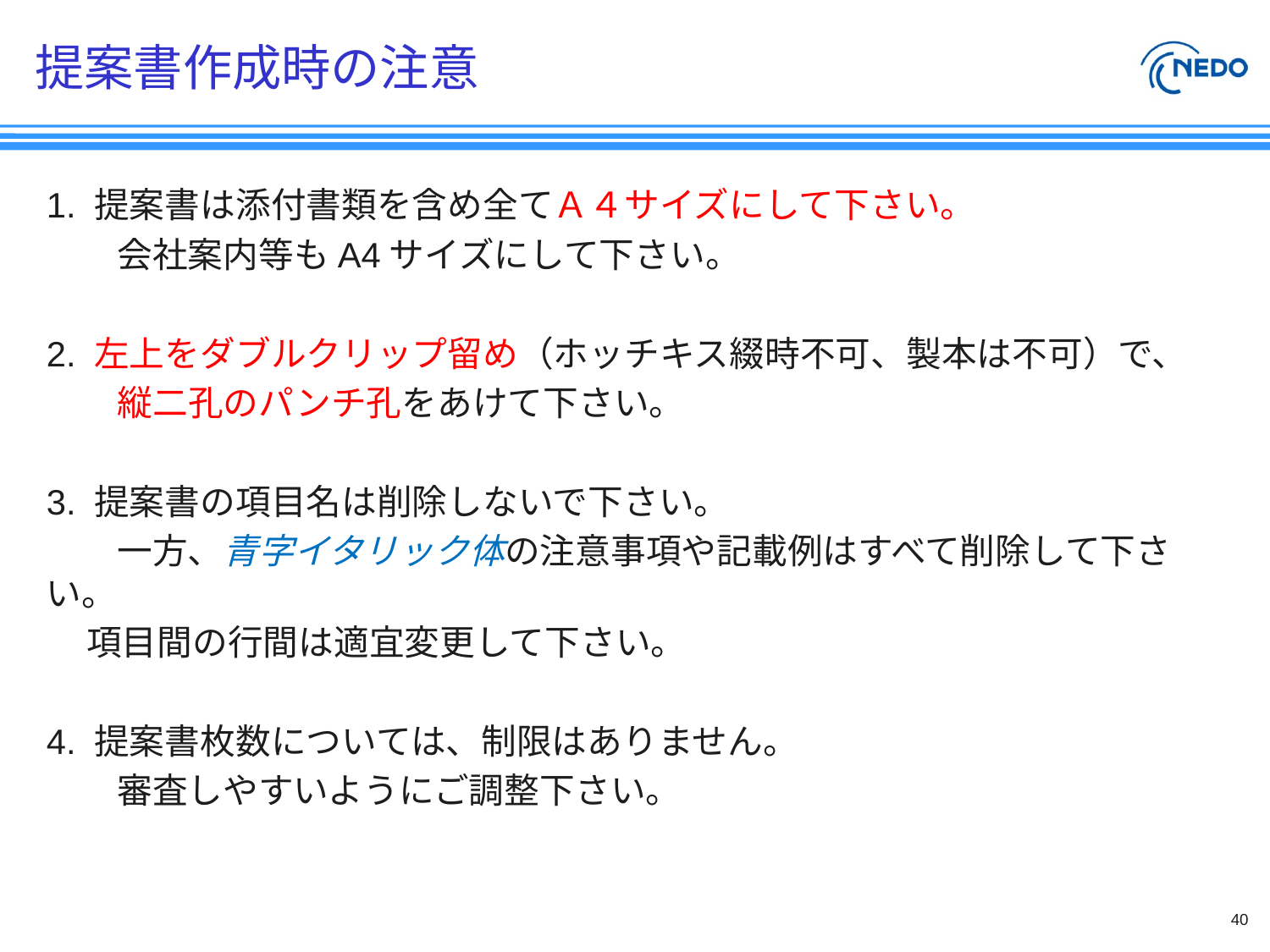

# 提案書作成時の注意
1. 提案書は添付書類を含め全てＡ４サイズにして下さい。
　　会社案内等もA4サイズにして下さい。

2. 左上をダブルクリップ留め（ホッチキス綴時不可、製本は不可）で、
　　縦二孔のパンチ孔をあけて下さい。

3. 提案書の項目名は削除しないで下さい。
　　一方、青字イタリック体の注意事項や記載例はすべて削除して下さい。
    項目間の行間は適宜変更して下さい。

4. 提案書枚数については、制限はありません。
　　審査しやすいようにご調整下さい。
40